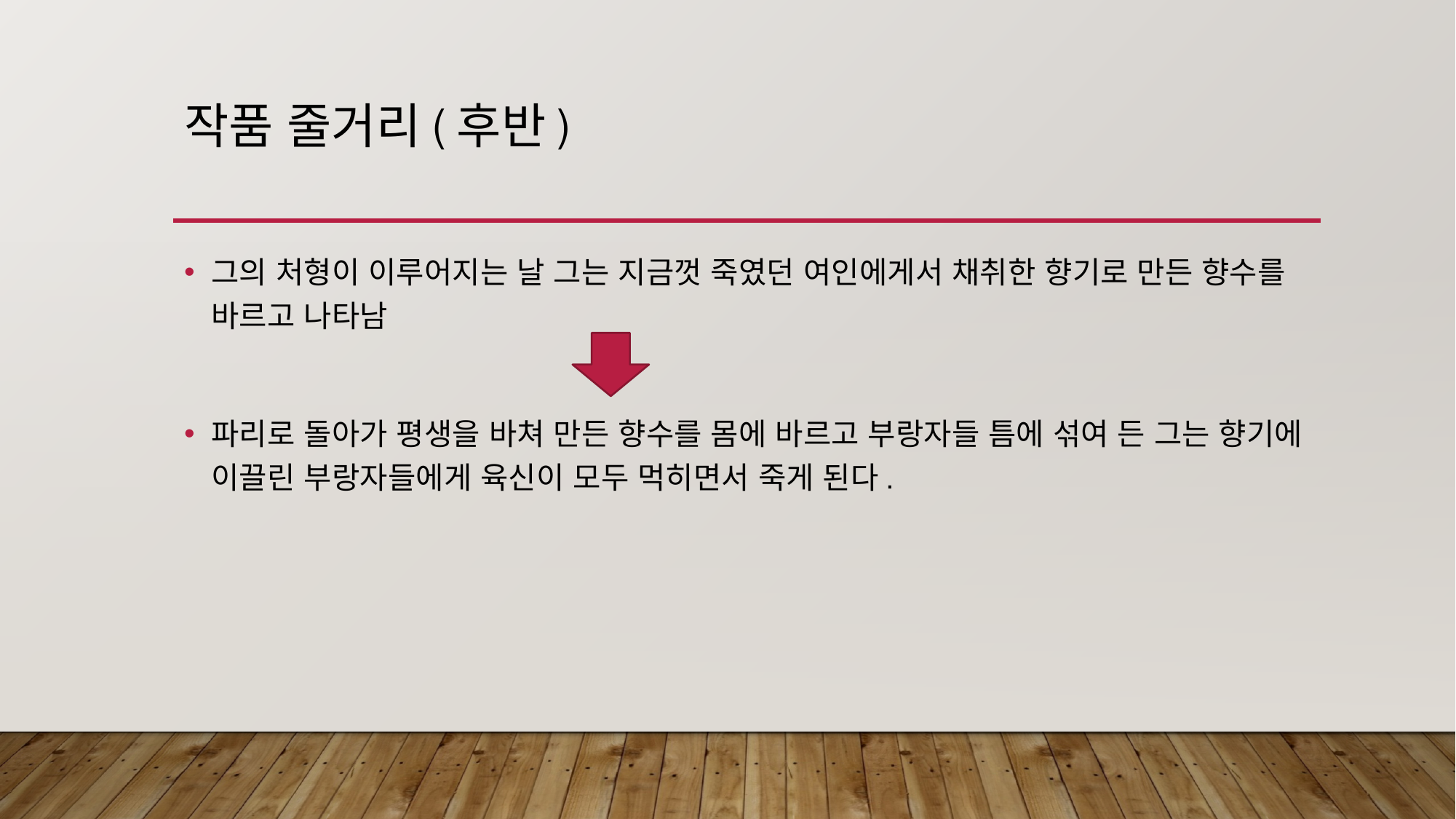

# 작품 줄거리(후반)
그의 처형이 이루어지는 날 그는 지금껏 죽였던 여인에게서 채취한 향기로 만든 향수를 바르고 나타남

파리로 돌아가 평생을 바쳐 만든 향수를 몸에 바르고 부랑자들 틈에 섞여 든 그는 향기에 이끌린 부랑자들에게 육신이 모두 먹히면서 죽게 된다.